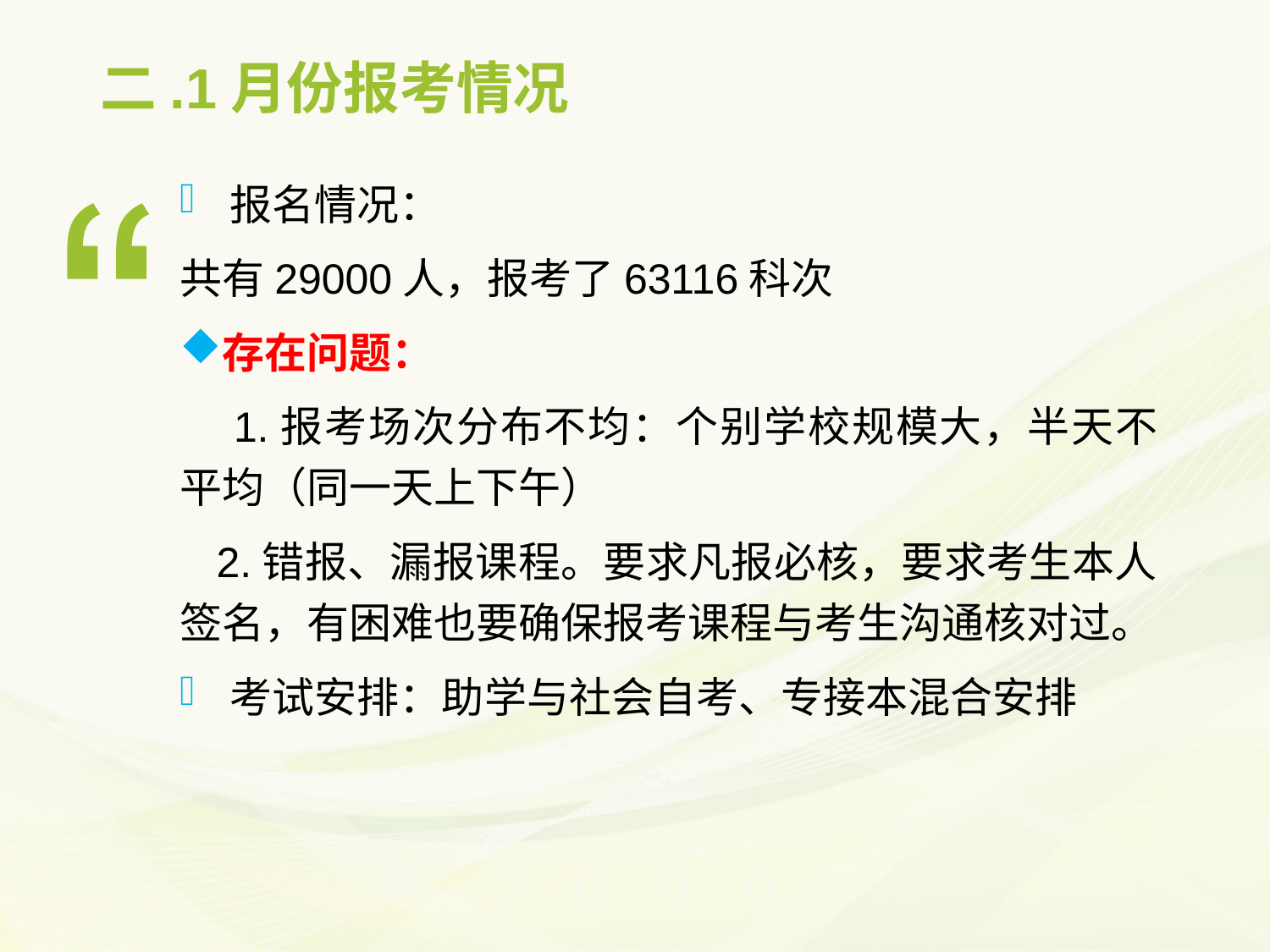

二.1月份报考情况
报名情况：
共有29000人，报考了63116科次
存在问题：
    1.报考场次分布不均：个别学校规模大，半天不平均（同一天上下午）
   2.错报、漏报课程。要求凡报必核，要求考生本人签名，有困难也要确保报考课程与考生沟通核对过。
考试安排：助学与社会自考、专接本混合安排